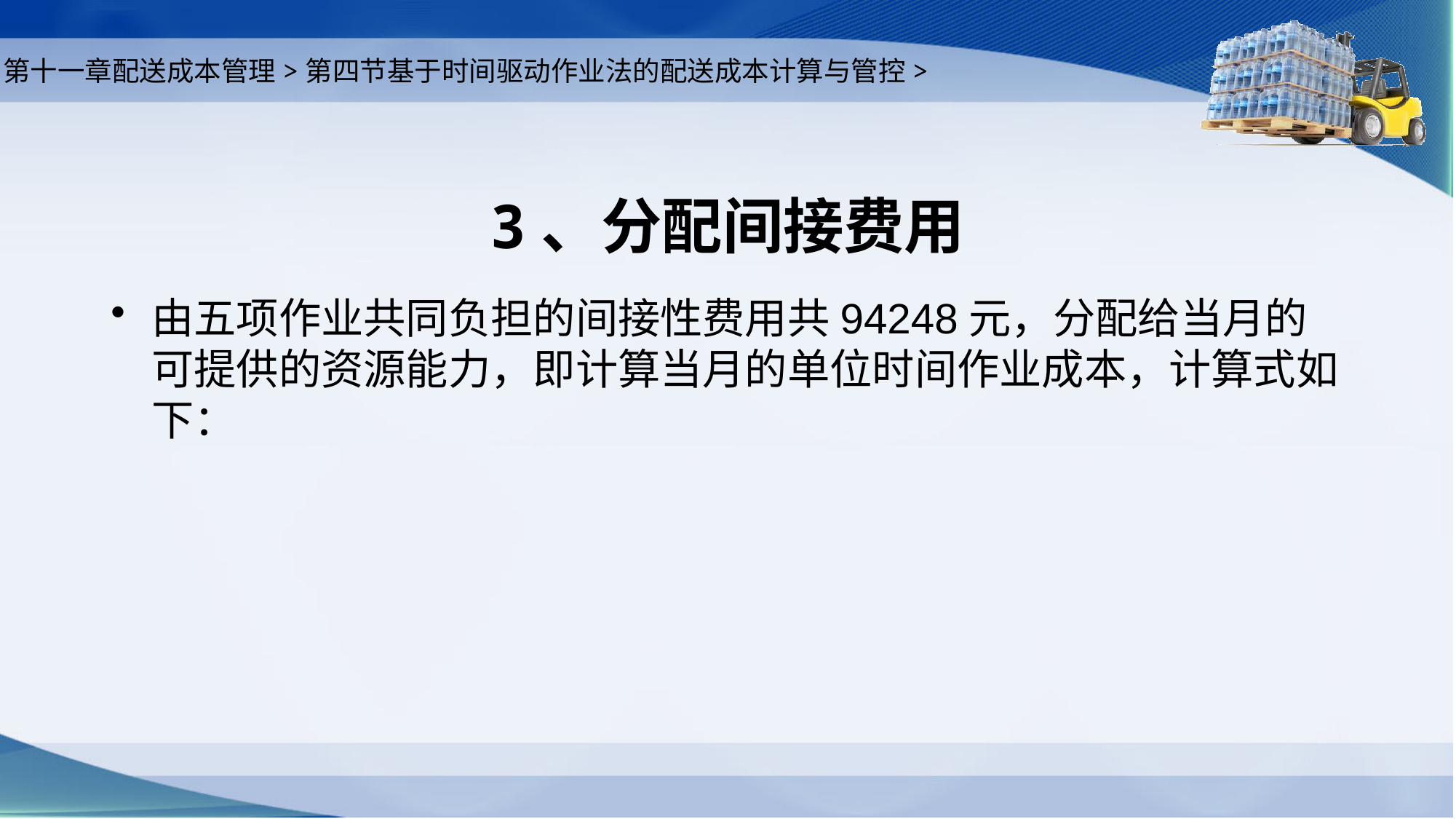

第十一章配送成本管理>第四节基于时间驱动作业法的配送成本计算与管控>
# 3、分配间接费用
由五项作业共同负担的间接性费用共94248元，分配给当月的可提供的资源能力，即计算当月的单位时间作业成本，计算式如下：